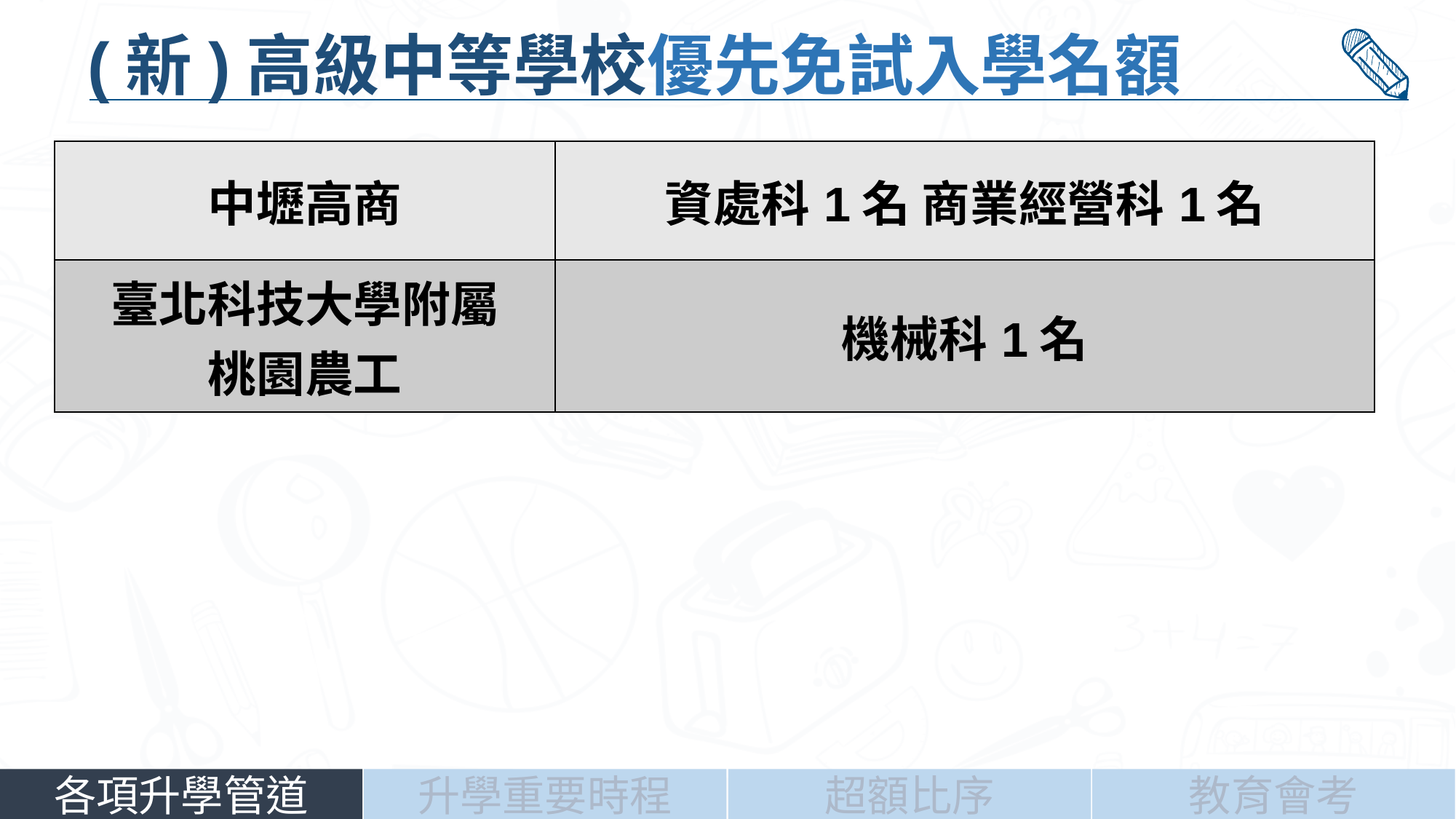

(新)高級中等學校優先免試入學名額

| 中壢高商 | 資處科1名 商業經營科1名 |
| --- | --- |
| 臺北科技大學附屬 桃園農工 | 機械科1名 |
升學重要時程
超額比序
教育會考
各項升學管道